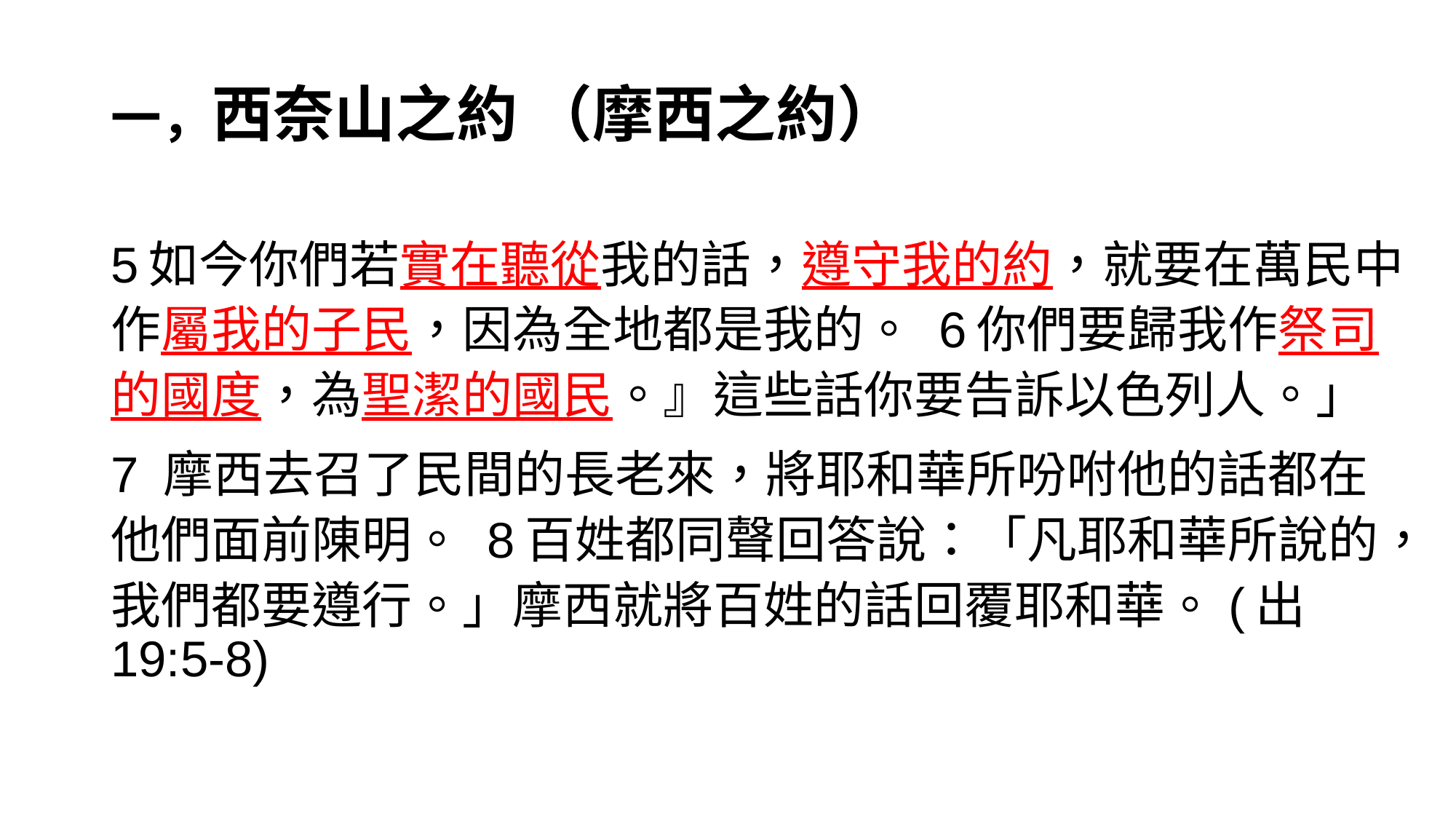

# 一，西奈山之約 （摩西之約）
5如今你們若實在聽從我的話，遵守我的約，就要在萬民中作屬我的子民，因為全地都是我的。 6你們要歸我作祭司的國度，為聖潔的國民。』這些話你要告訴以色列人。」
7 摩西去召了民間的長老來，將耶和華所吩咐他的話都在他們面前陳明。 8百姓都同聲回答說：「凡耶和華所說的，我們都要遵行。」摩西就將百姓的話回覆耶和華。(出19:5-8)